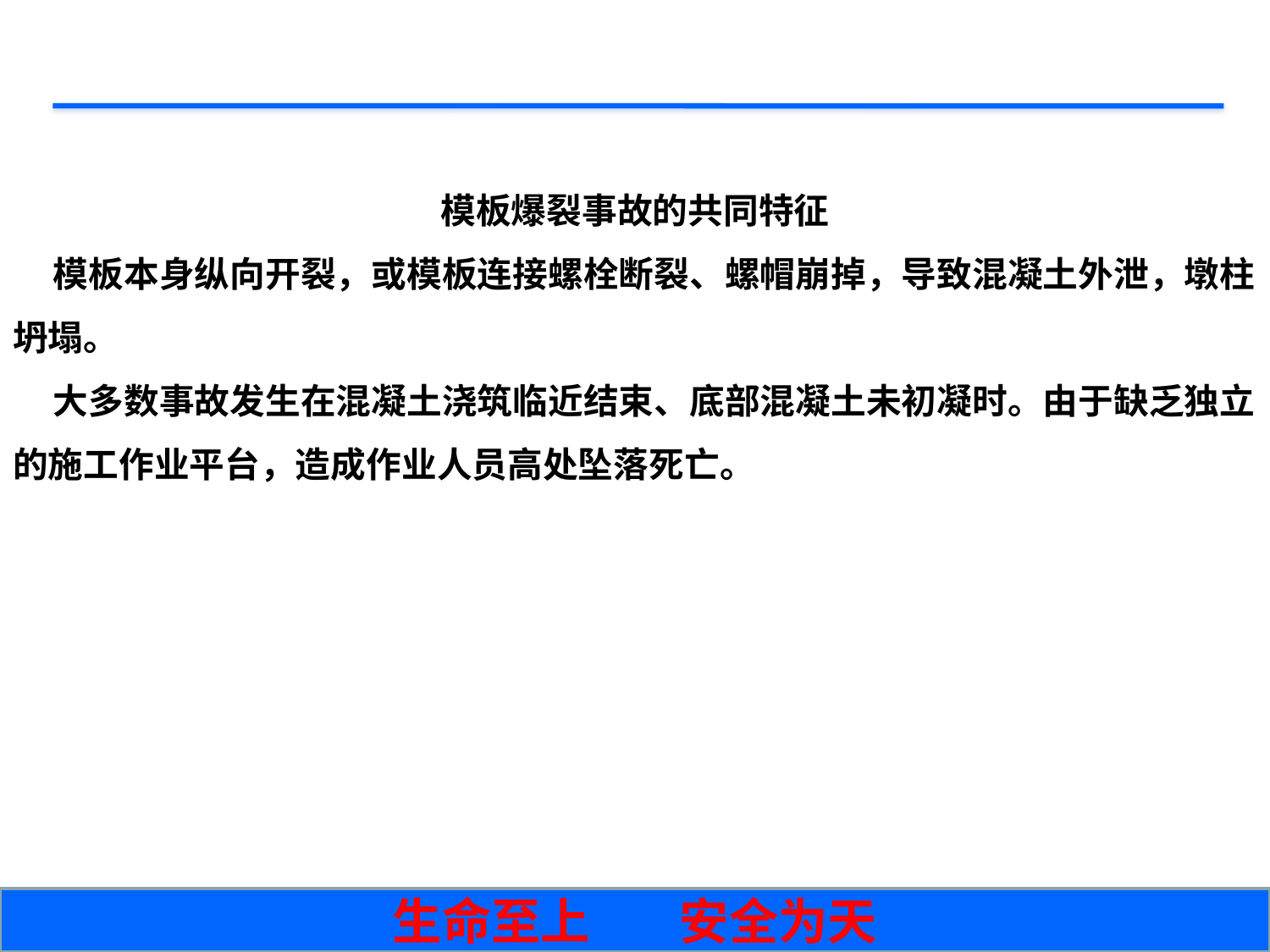

模板爆裂事故的共同特征
    模板本身纵向开裂，或模板连接螺栓断裂、螺帽崩掉，导致混凝土外泄，墩柱坍塌。
    大多数事故发生在混凝土浇筑临近结束、底部混凝土未初凝时。由于缺乏独立的施工作业平台，造成作业人员高处坠落死亡。